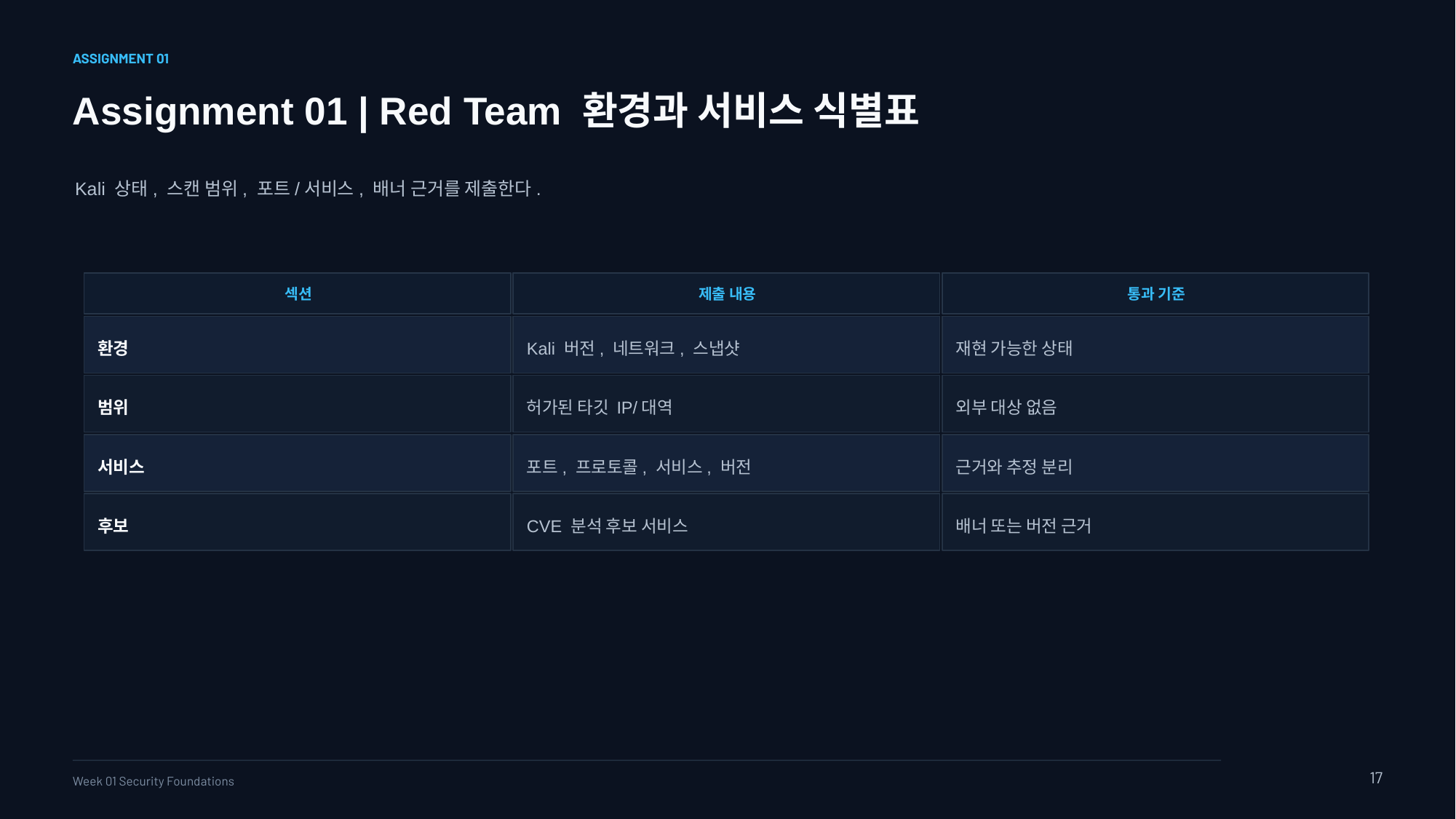

ASSIGNMENT 01
Assignment 01 | Red Team 환경과 서비스 식별표
Kali 상태, 스캔 범위, 포트/서비스, 배너 근거를 제출한다.

섹션
제출 내용
통과 기준

환경
Kali 버전, 네트워크, 스냅샷
재현 가능한 상태

범위
허가된 타깃 IP/대역
외부 대상 없음

서비스
포트, 프로토콜, 서비스, 버전
근거와 추정 분리

후보
CVE 분석 후보 서비스
배너 또는 버전 근거

17
Week 01 Security Foundations